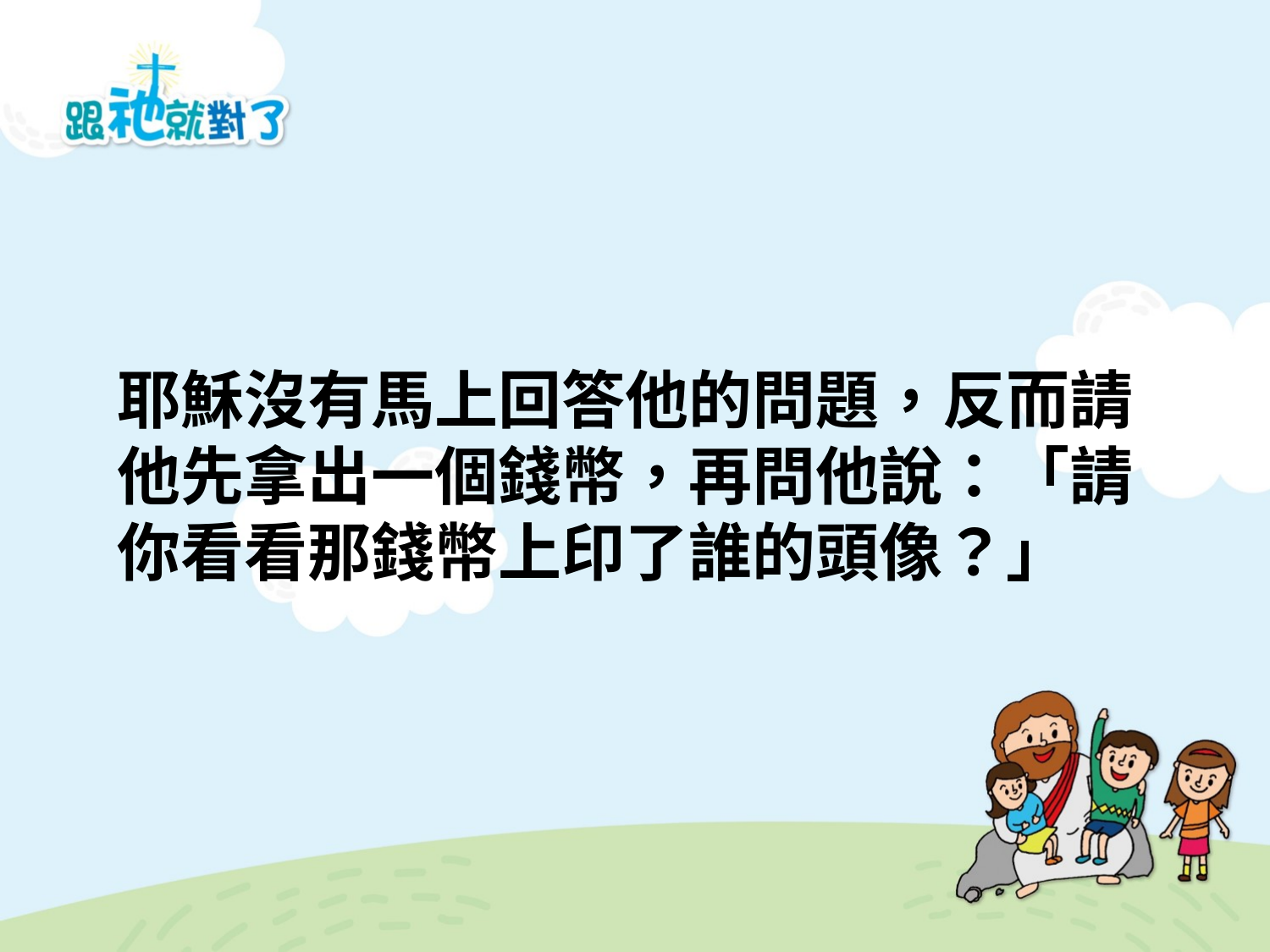

耶穌沒有馬上回答他的問題，反而請他先拿出一個錢幣，再問他說：「請你看看那錢幣上印了誰的頭像？」